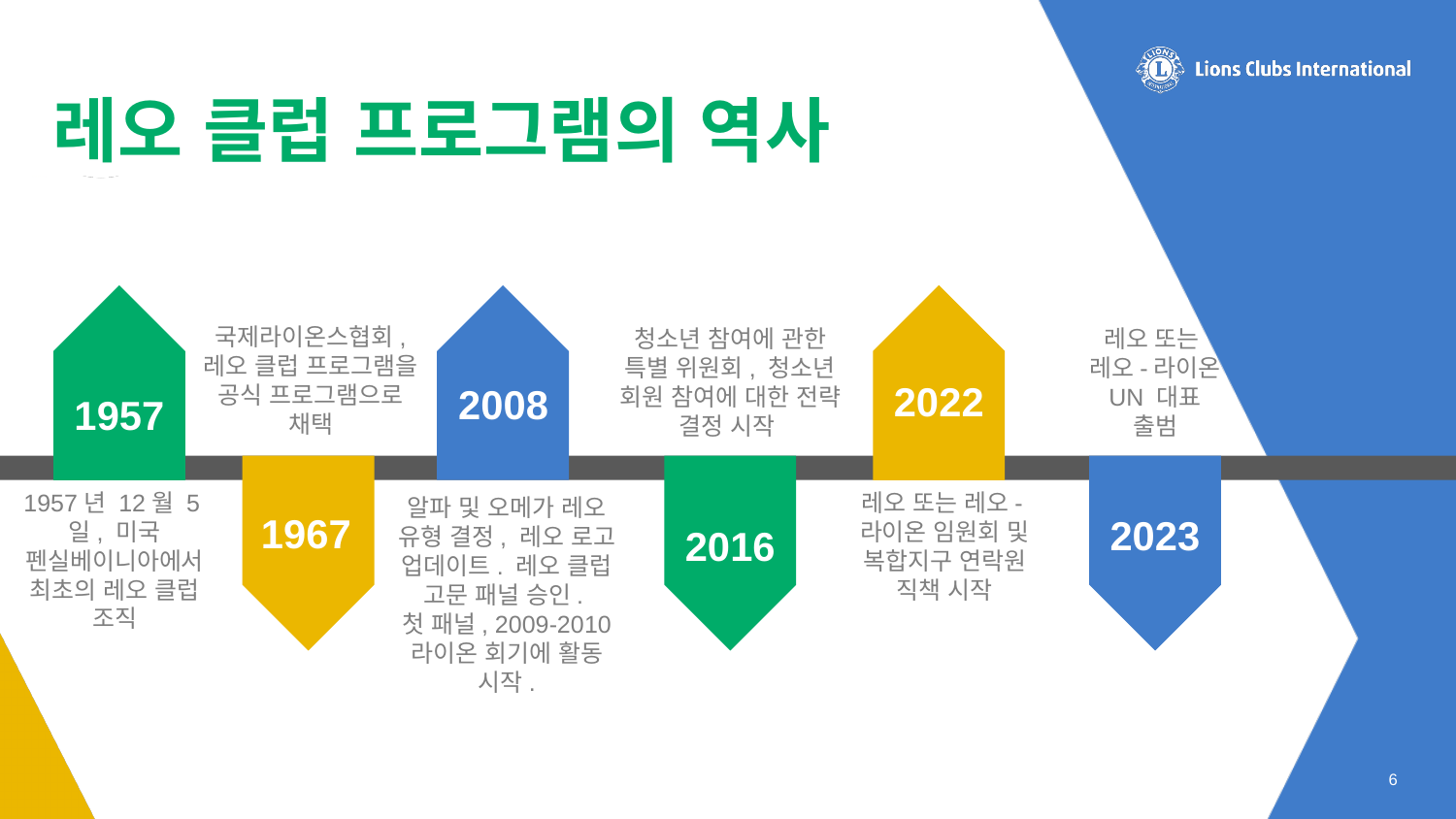

# 레오 클럽 프로그램의 역사
국제라이온스협회, 레오 클럽 프로그램을 공식 프로그램으로 채택

청소년 참여에 관한 특별 위원회, 청소년 회원 참여에 대한 전략 결정 시작

레오 또는
레오-라이온 UN 대표 출범
2022
2008
1957

1957년 12월 5일, 미국 펜실베이니아에서 최초의 레오 클럽 조직
레오 또는 레오-라이온 임원회 및 복합지구 연락원 직책 시작
알파 및 오메가 레오 유형 결정, 레오 로고 업데이트. 레오 클럽 고문 패널 승인.
첫 패널, 2009-2010 라이온 회기에 활동 시작.

1967
2023
2014
2016